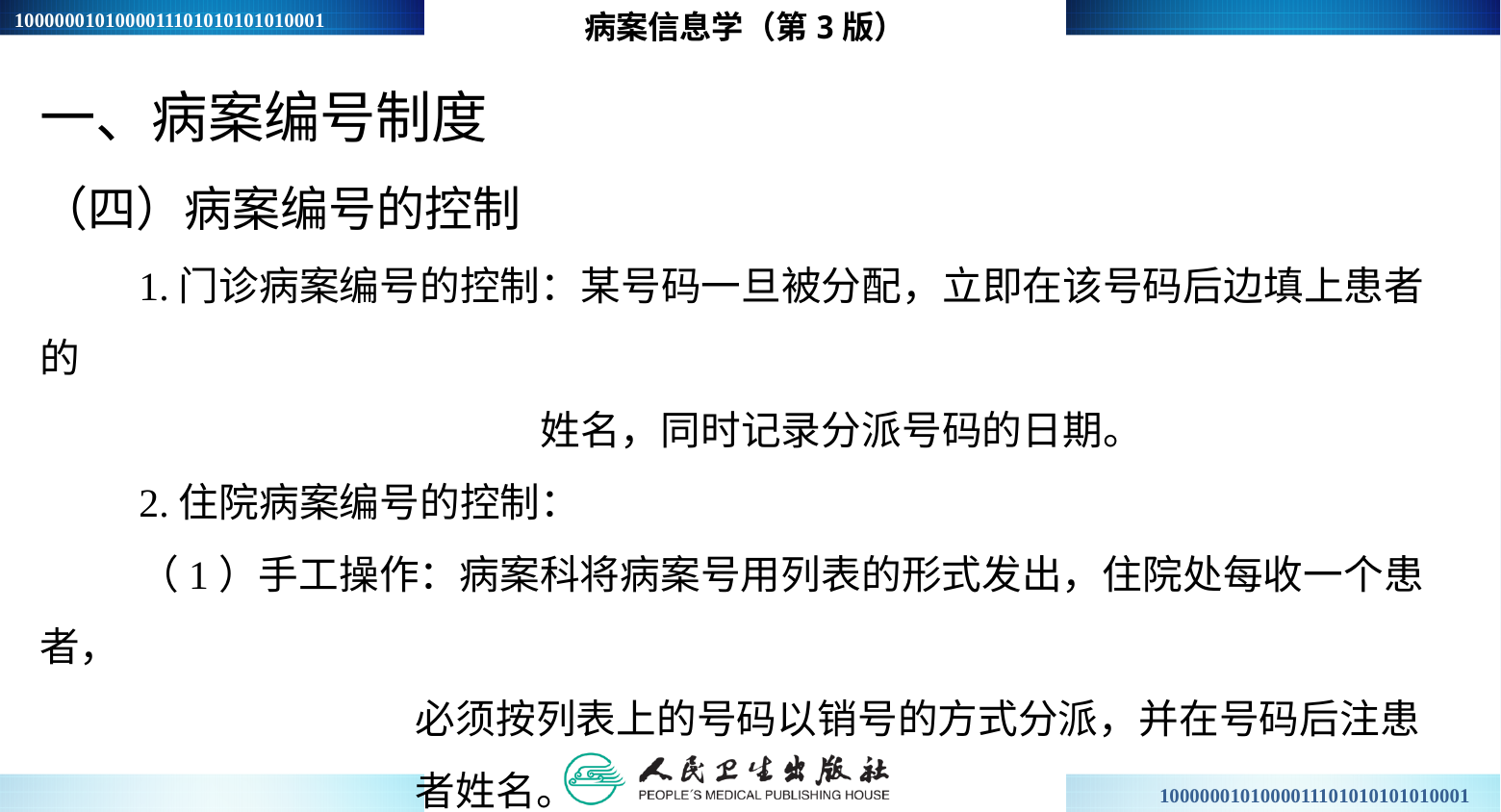

病案信息学（第3版）
一、病案编号制度
（四）病案编号的控制
1.门诊病案编号的控制：某号码一旦被分配，立即在该号码后边填上患者的
                                            姓名，同时记录分派号码的日期。
2.住院病案编号的控制：
（1）手工操作：病案科将病案号用列表的形式发出，住院处每收一个患者，
                              必须按列表上的号码以销号的方式分派，并在号码后注患
                              者姓名。
（2）计算机网络系统：计算机会自动控制病案号的发放。